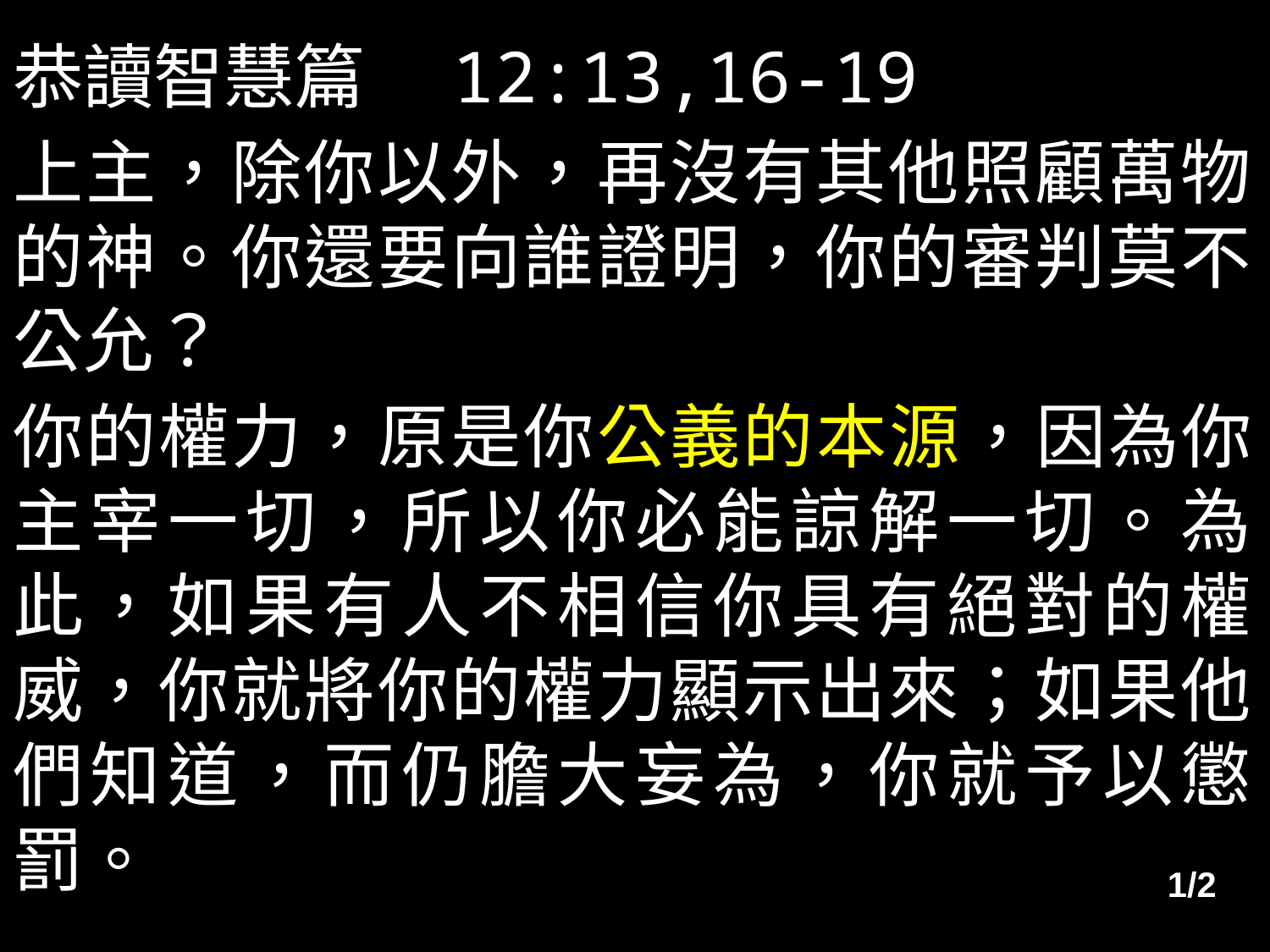

恭讀智慧篇　12:13,16-19
上主，除你以外，再沒有其他照顧萬物的神。你還要向誰證明，你的審判莫不公允？
你的權力，原是你公義的本源，因為你主宰一切，所以你必能諒解一切。為此，如果有人不相信你具有絕對的權威，你就將你的權力顯示出來；如果他們知道，而仍膽大妄為，你就予以懲罰。
1/2